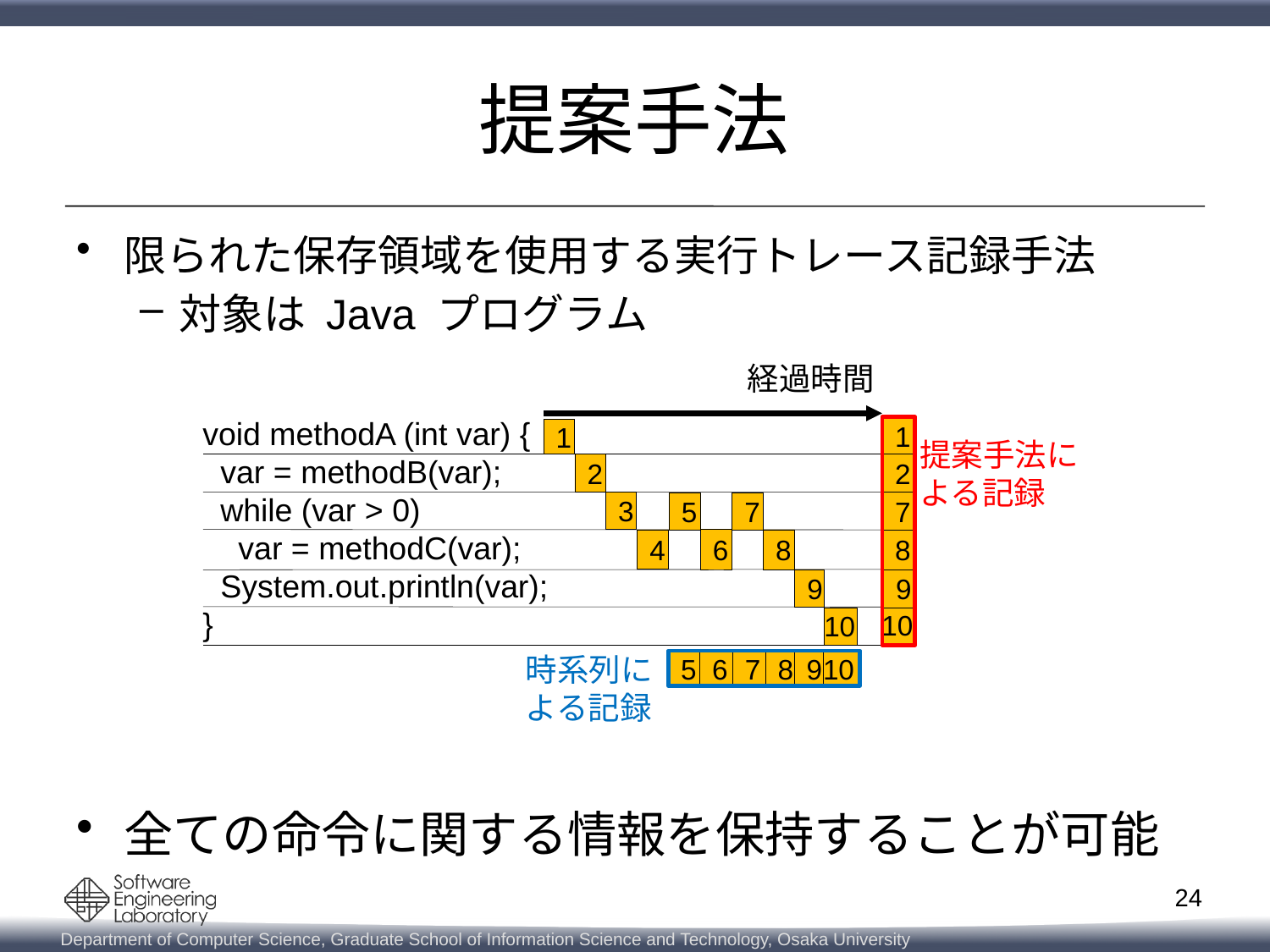

# 提案手法
限られた保存領域を使用する実行トレース記録手法
対象は Java プログラム

全ての命令に関する情報を保持することが可能
経過時間
void methodA (int var) {
  var = methodB(var);
  while (var > 0)
    var = methodC(var);
  System.out.println(var);
}

1
1
提案手法に
よる記録
2
2
3
7
5
7

6
8
8
4
9
9
10
10

時系列に
よる記録
10

9
8
7
5
6
24